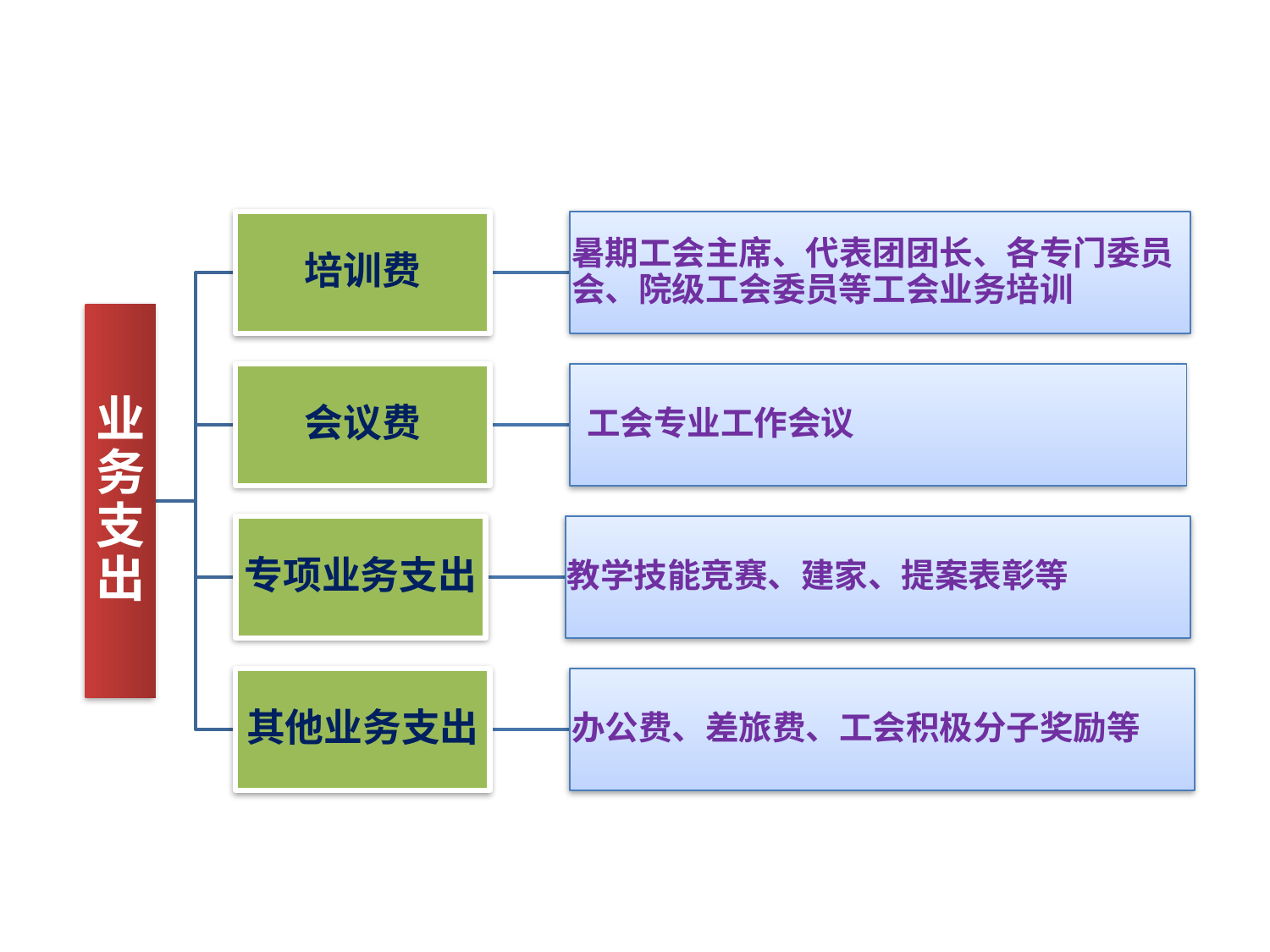

业务支出
培训费
暑期工会主席、代表团团长、各专门委员会、院级工会委员等工会业务培训
会议费
 工会专业工作会议
专项业务支出
教学技能竞赛、建家、提案表彰等
其他业务支出
办公费、差旅费、工会积极分子奖励等